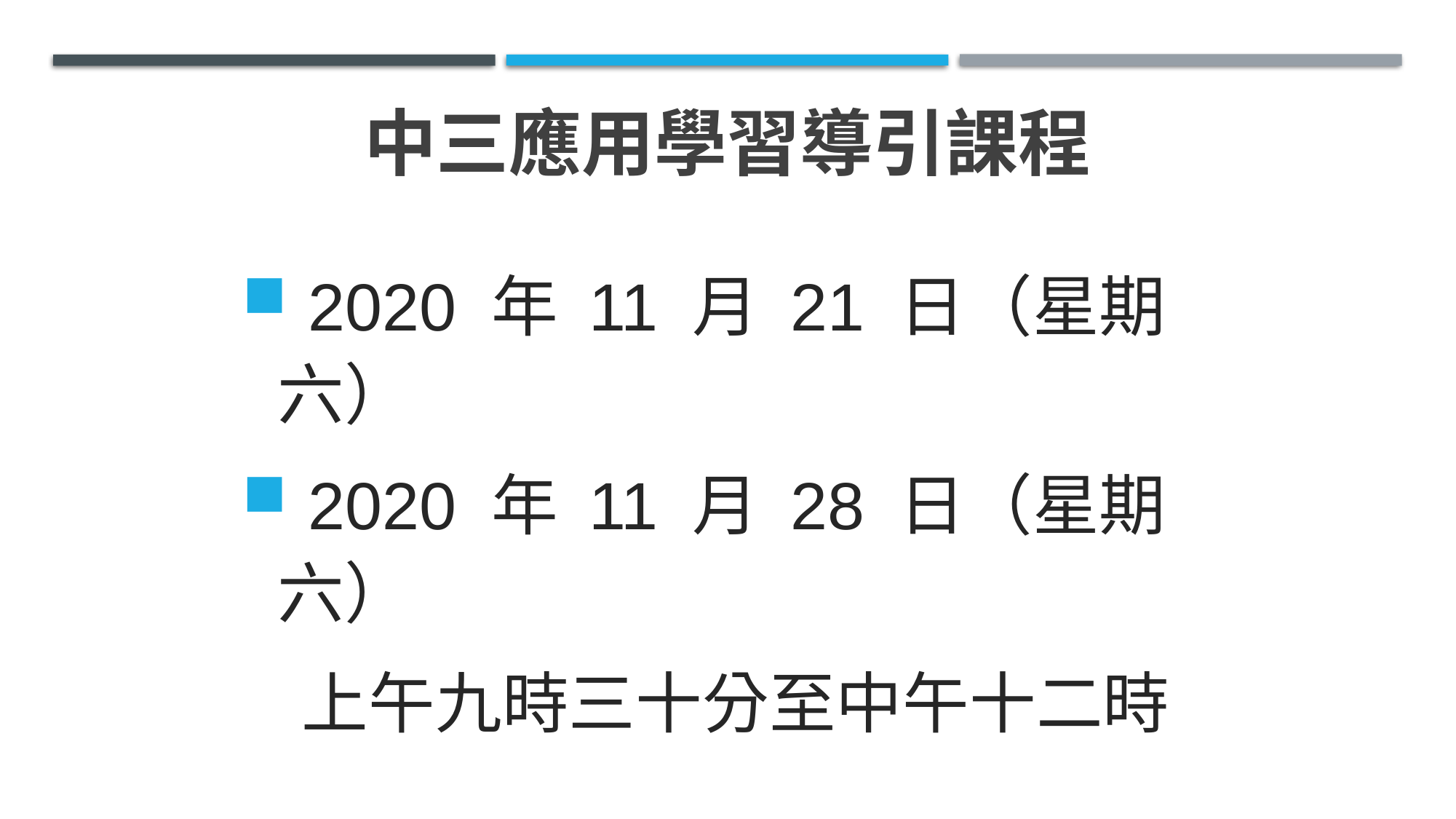

# 中三應用學習導引課程
 2020 年 11 月 21 日（星期六）
 2020 年 11 月 28 日（星期六）
   上午九時三十分至中午十二時